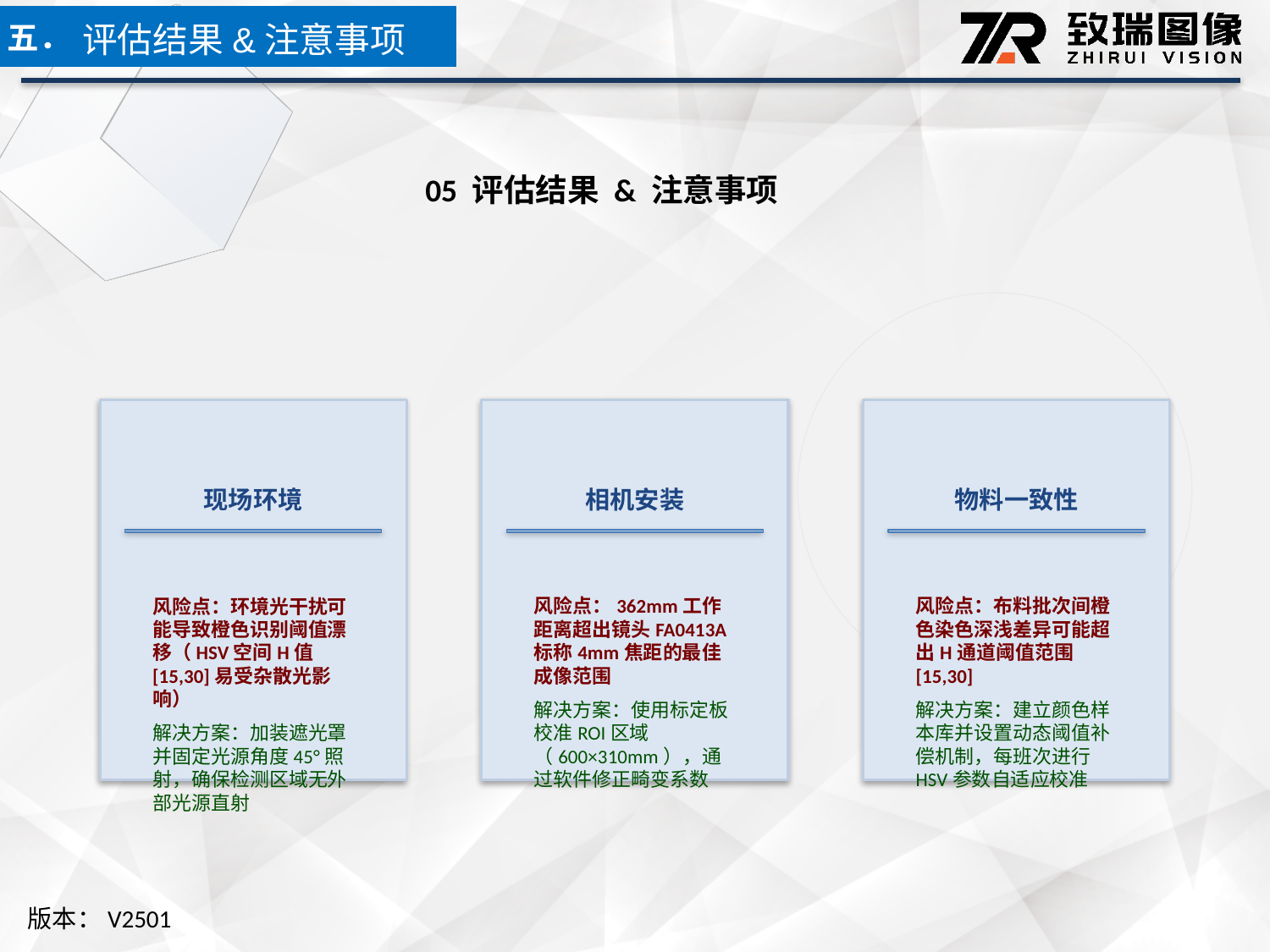

五．
评估结果&注意事项

05 评估结果 & 注意事项

现场环境

相机安装

物料一致性

风险点：环境光干扰可能导致橙色识别阈值漂移（HSV空间H值[15,30]易受杂散光影响）
解决方案：加装遮光罩并固定光源角度45°照射，确保检测区域无外部光源直射

风险点：362mm工作距离超出镜头FA0413A标称4mm焦距的最佳成像范围
解决方案：使用标定板校准ROI区域（600×310mm），通过软件修正畸变系数

风险点：布料批次间橙色染色深浅差异可能超出H通道阈值范围[15,30]
解决方案：建立颜色样本库并设置动态阈值补偿机制，每班次进行HSV参数自适应校准